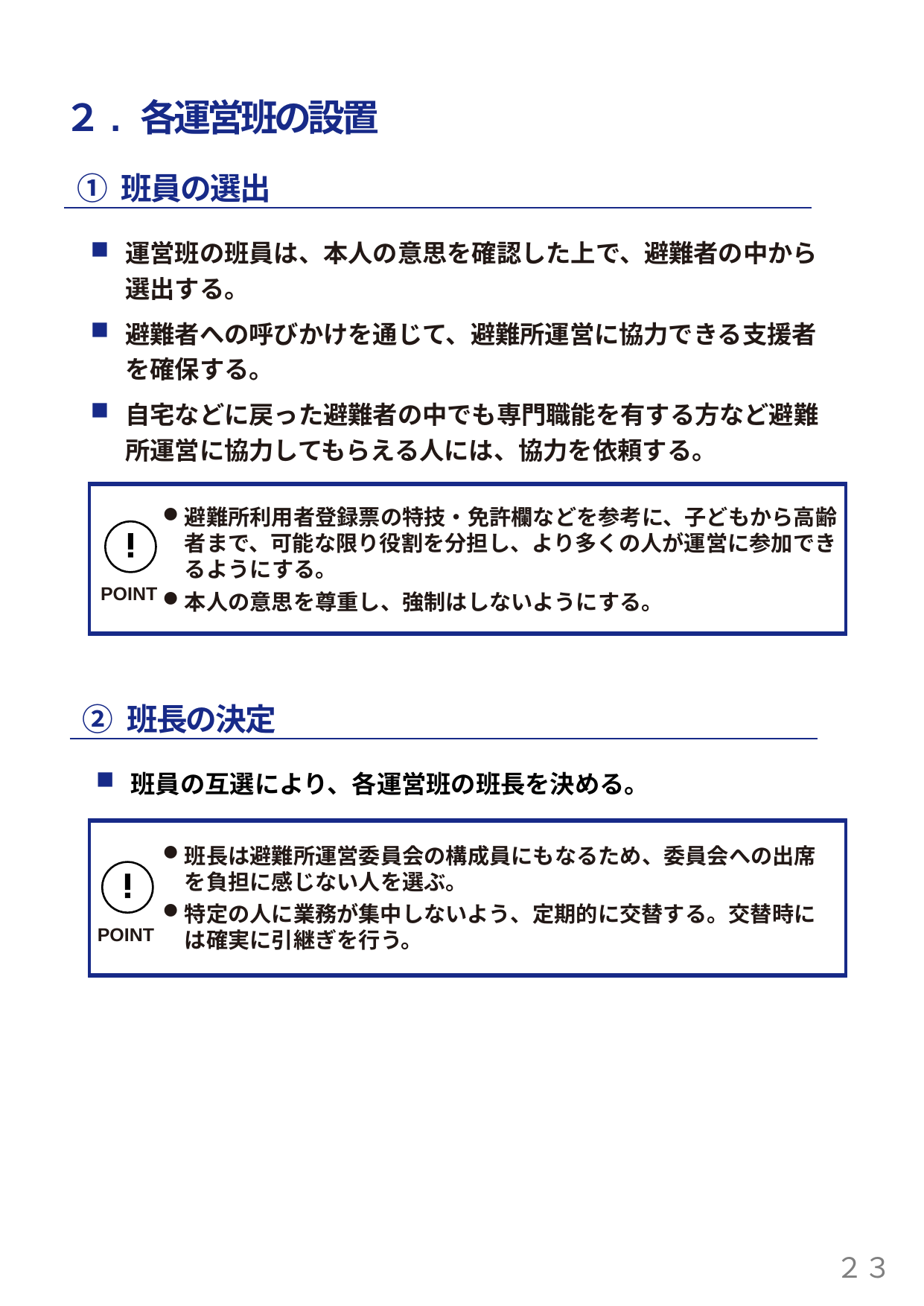

２. 各運営班の設置
① 班員の選出

運営班の班員は、本人の意思を確認した上で、避難者の中から選出する。
避難者への呼びかけを通じて、避難所運営に協力できる支援者を確保する。
自宅などに戻った避難者の中でも専門職能を有する方など避難所運営に協力してもらえる人には、協力を依頼する。

避難所利用者登録票の特技・免許欄などを参考に、子どもから高齢者まで、可能な限り役割を分担し、より多くの人が運営に参加できるようにする。
本人の意思を尊重し、強制はしないようにする。

POINT
② 班長の決定

班員の互選により、各運営班の班長を決める。

班長は避難所運営委員会の構成員にもなるため、委員会への出席を負担に感じない人を選ぶ。
特定の人に業務が集中しないよう、定期的に交替する。交替時には確実に引継ぎを行う。

POINT
２３